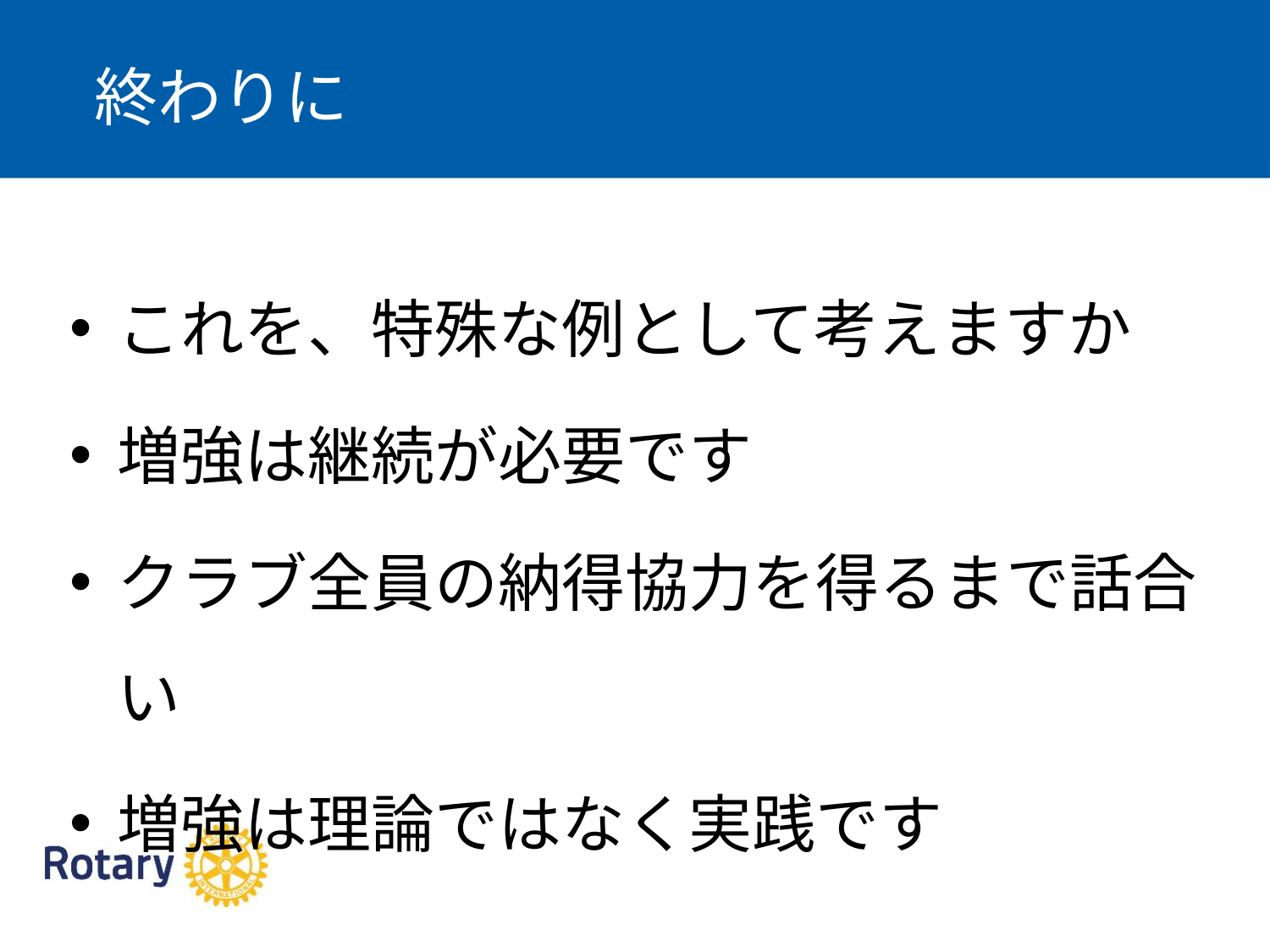

終わりに
これを、特殊な例として考えますか
増強は継続が必要です
クラブ全員の納得協力を得るまで話合い
増強は理論ではなく実践です